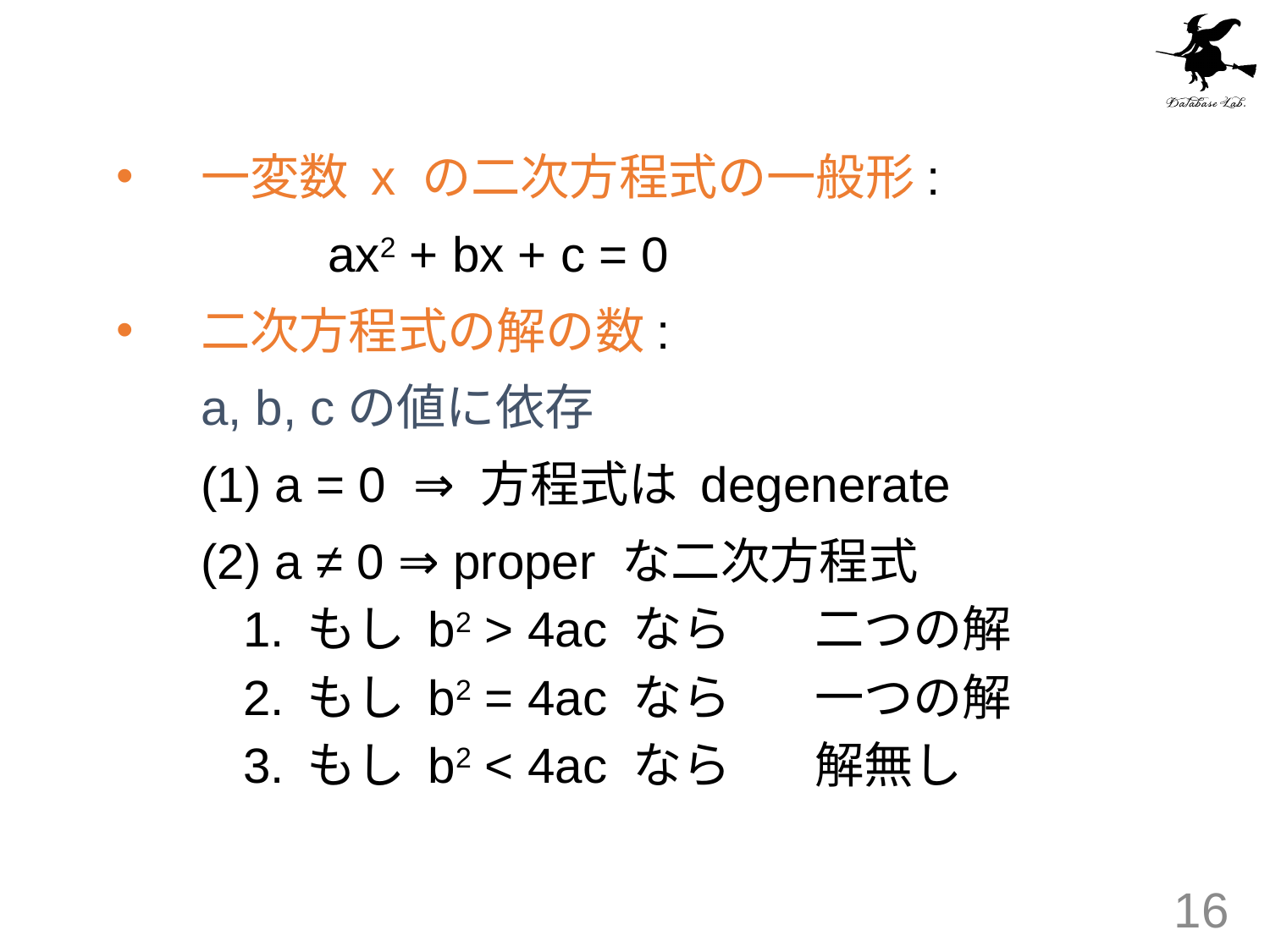

#
一変数 x の二次方程式の一般形:
		ax2 + bx + c = 0
二次方程式の解の数:
	a, b, cの値に依存
	(1) a = 0  ⇒ 方程式は degenerate
	(2) a ≠ 0 ⇒ proper な二次方程式
もし b2 > 4ac なら　	二つの解
もし b2 = 4ac なら	一つの解
もし b2 < 4ac なら	解無し

16